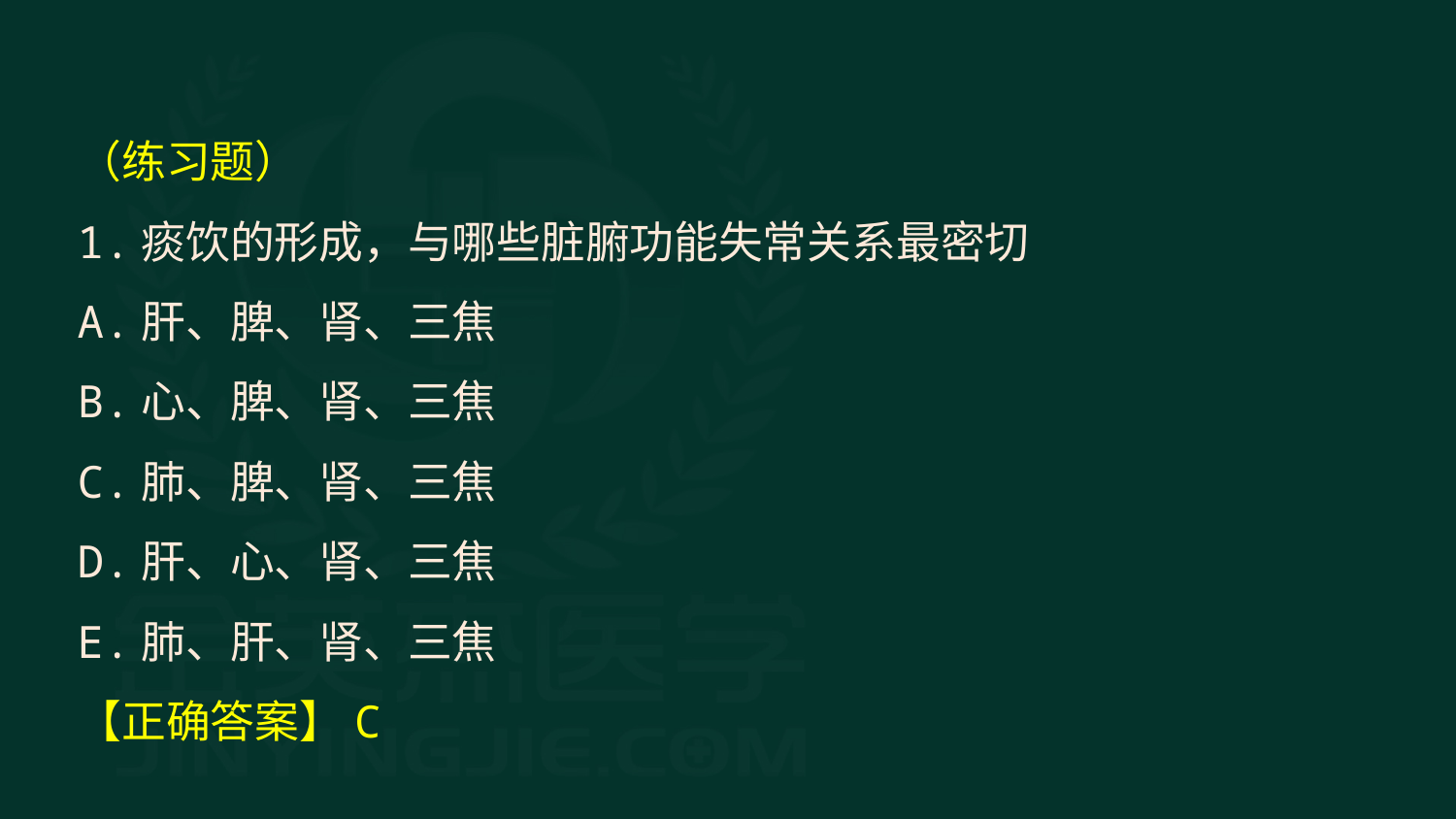

（练习题）
1.痰饮的形成，与哪些脏腑功能失常关系最密切
A.肝、脾、肾、三焦
B.心、脾、肾、三焦
C.肺、脾、肾、三焦
D.肝、心、肾、三焦
E.肺、肝、肾、三焦
【正确答案】C